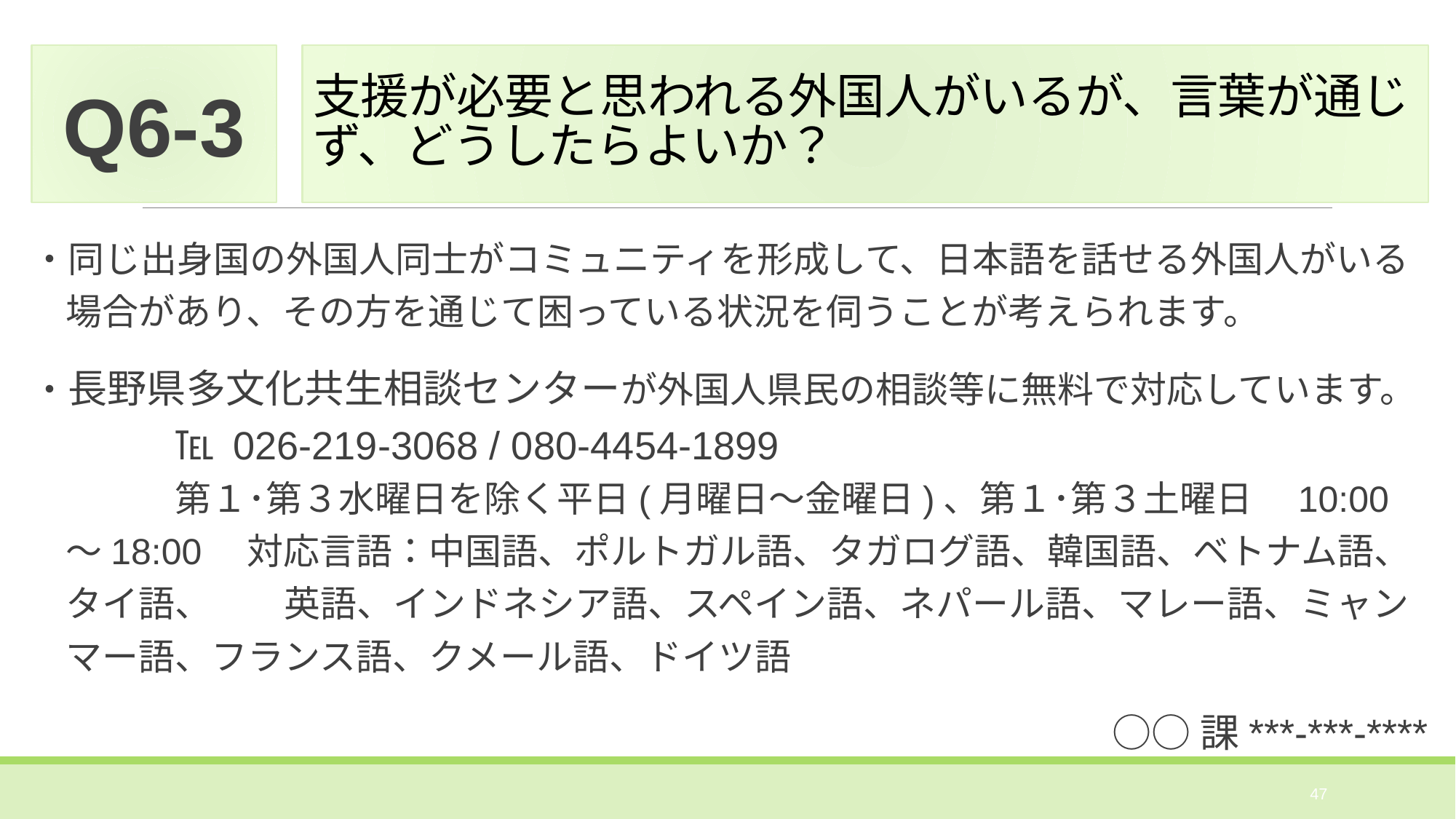

Q6-3
# 支援が必要と思われる外国人がいるが、言葉が通じず、どうしたらよいか？
・同じ出身国の外国人同士がコミュニティを形成して、日本語を話せる外国人がいる場合があり、その方を通じて困っている状況を伺うことが考えられます。
・長野県多文化共生相談センターが外国人県民の相談等に無料で対応しています。　　　℡ 026-219-3068 / 080-4454-1899　　　　　　　　　　　　　　　　　　　　第１･第３水曜日を除く平日(月曜日～金曜日)、第１･第３土曜日　10:00～18:00　対応言語：中国語、ポルトガル語、タガログ語、韓国語、ベトナム語、タイ語、　　英語、インドネシア語、スペイン語、ネパール語、マレー語、ミャンマー語、フランス語、クメール語、ドイツ語
○○課***-***-****
47